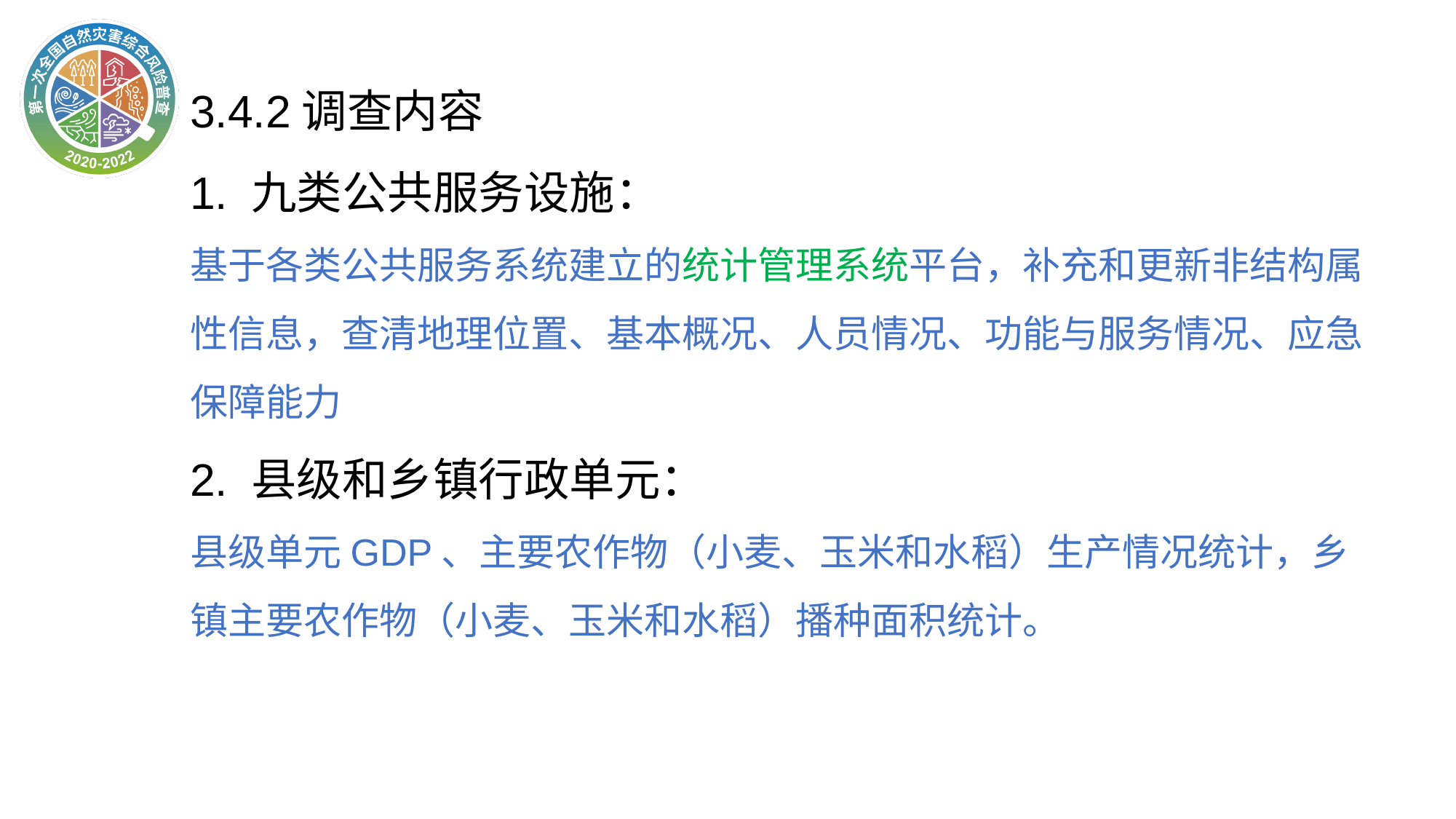

3.4.2调查内容
1. 九类公共服务设施：
基于各类公共服务系统建立的统计管理系统平台，补充和更新非结构属性信息，查清地理位置、基本概况、人员情况、功能与服务情况、应急保障能力
2. 县级和乡镇行政单元：
县级单元GDP、主要农作物（小麦、玉米和水稻）生产情况统计，乡镇主要农作物（小麦、玉米和水稻）播种面积统计。